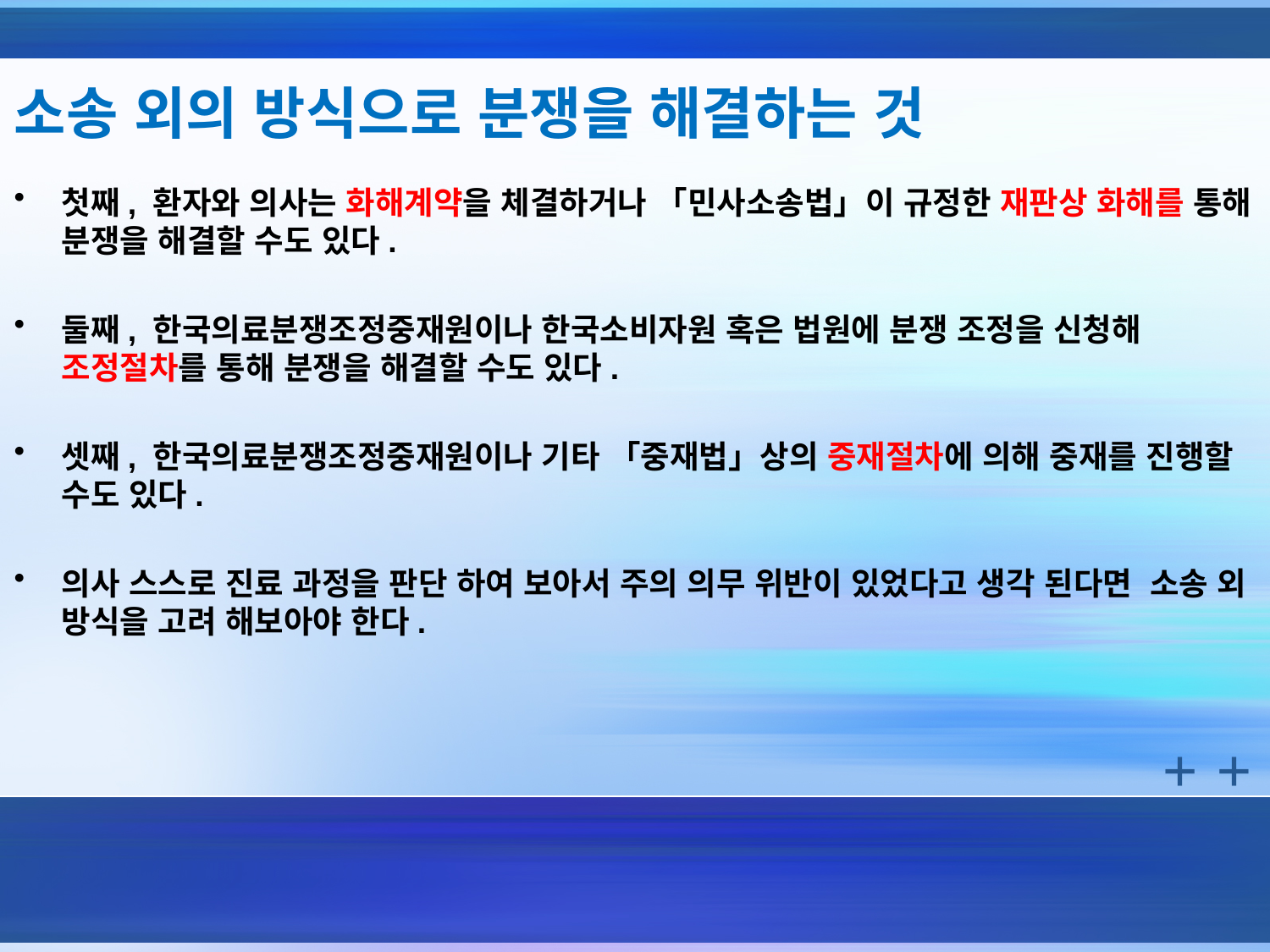

# 소송 외의 방식으로 분쟁을 해결하는 것
첫째, 환자와 의사는 화해계약을 체결하거나 「민사소송법」이 규정한 재판상 화해를 통해 분쟁을 해결할 수도 있다.

둘째, 한국의료분쟁조정중재원이나 한국소비자원 혹은 법원에 분쟁 조정을 신청해 조정절차를 통해 분쟁을 해결할 수도 있다.

셋째, 한국의료분쟁조정중재원이나 기타 「중재법」상의 중재절차에 의해 중재를 진행할 수도 있다.

의사 스스로 진료 과정을 판단 하여 보아서 주의 의무 위반이 있었다고 생각 된다면  소송 외 방식을 고려 해보아야 한다.